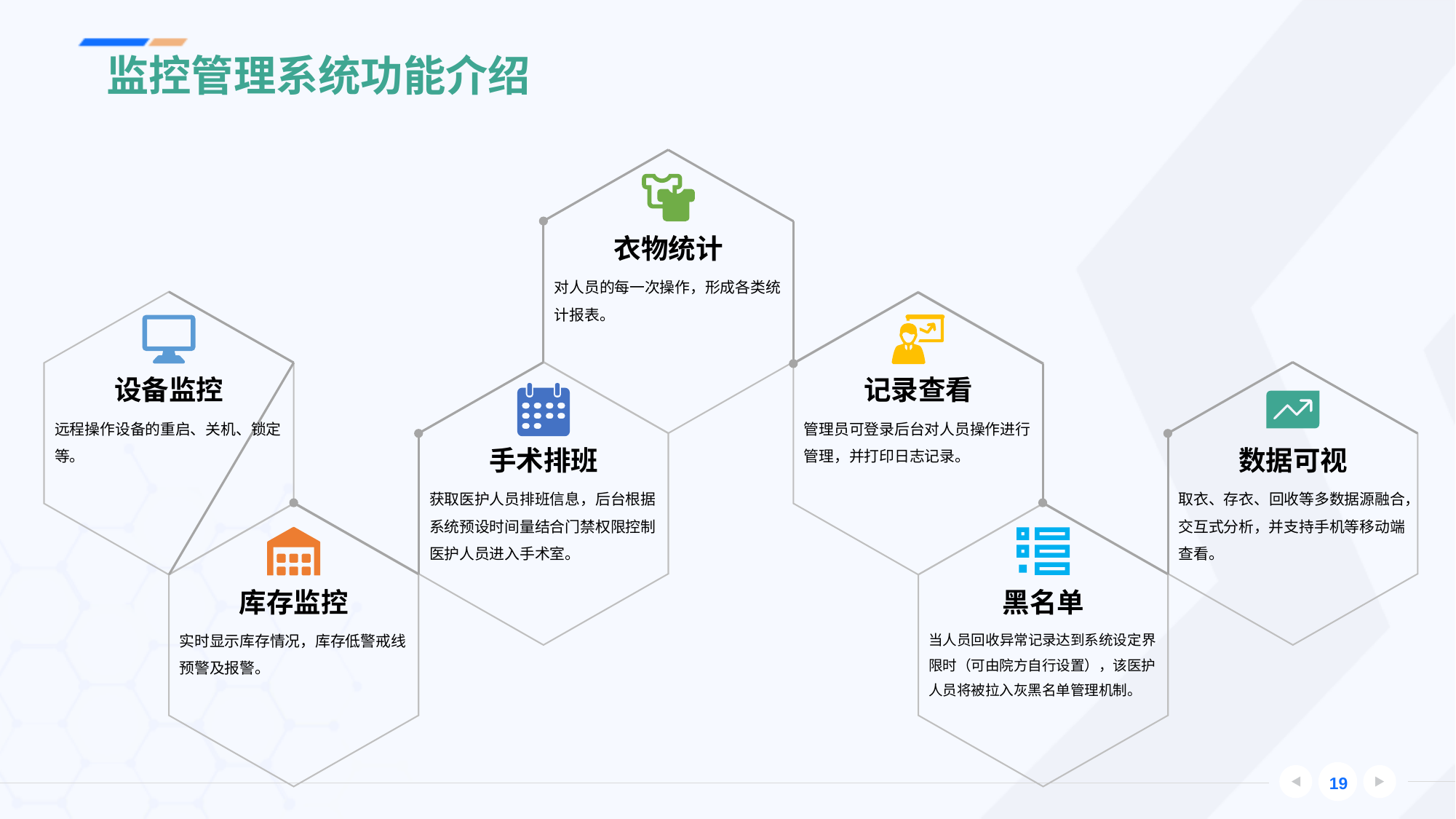

# 监控管理系统功能介绍

衣物统计
对人员的每一次操作，形成各类统计报表。

设备监控
记录查看

远程操作设备的重启、关机、锁定等。
管理员可登录后台对人员操作进行管理，并打印日志记录。
手术排班
数据可视
获取医护人员排班信息，后台根据系统预设时间量结合门禁权限控制医护人员进入手术室。
取衣、存衣、回收等多数据源融合，交互式分析，并支持手机等移动端查看。

库存监控
黑名单
实时显示库存情况，库存低警戒线预警及报警。
当人员回收异常记录达到系统设定界限时（可由院方自行设置），该医护人员将被拉入灰黑名单管理机制。